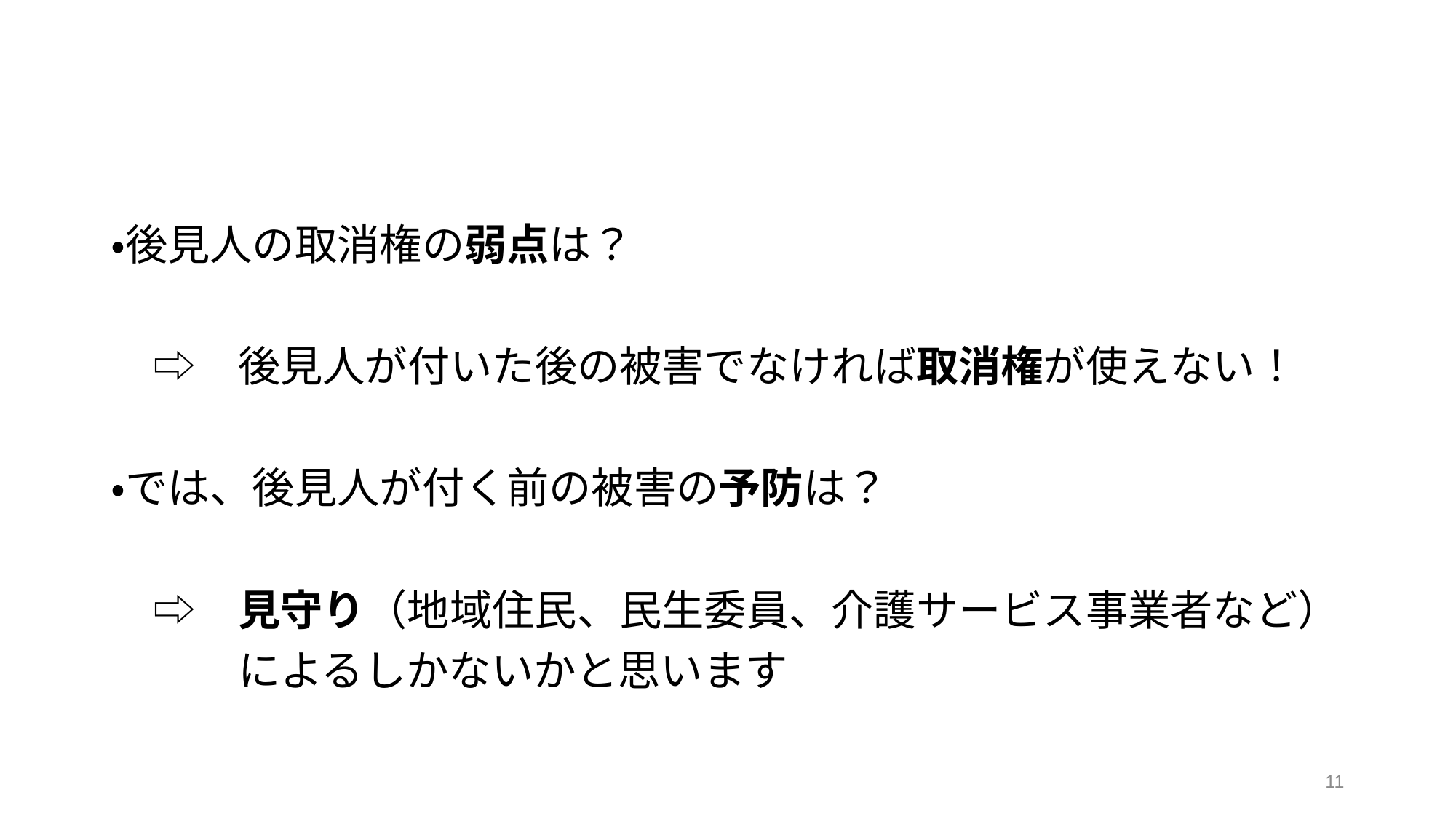

#
・後見人の取消権の弱点は？

　⇨　後見人が付いた後の被害でなければ取消権が使えない！

・では、後見人が付く前の被害の予防は？

　⇨　見守り（地域住民、民生委員、介護サービス事業者など）
　　　によるしかないかと思います

11